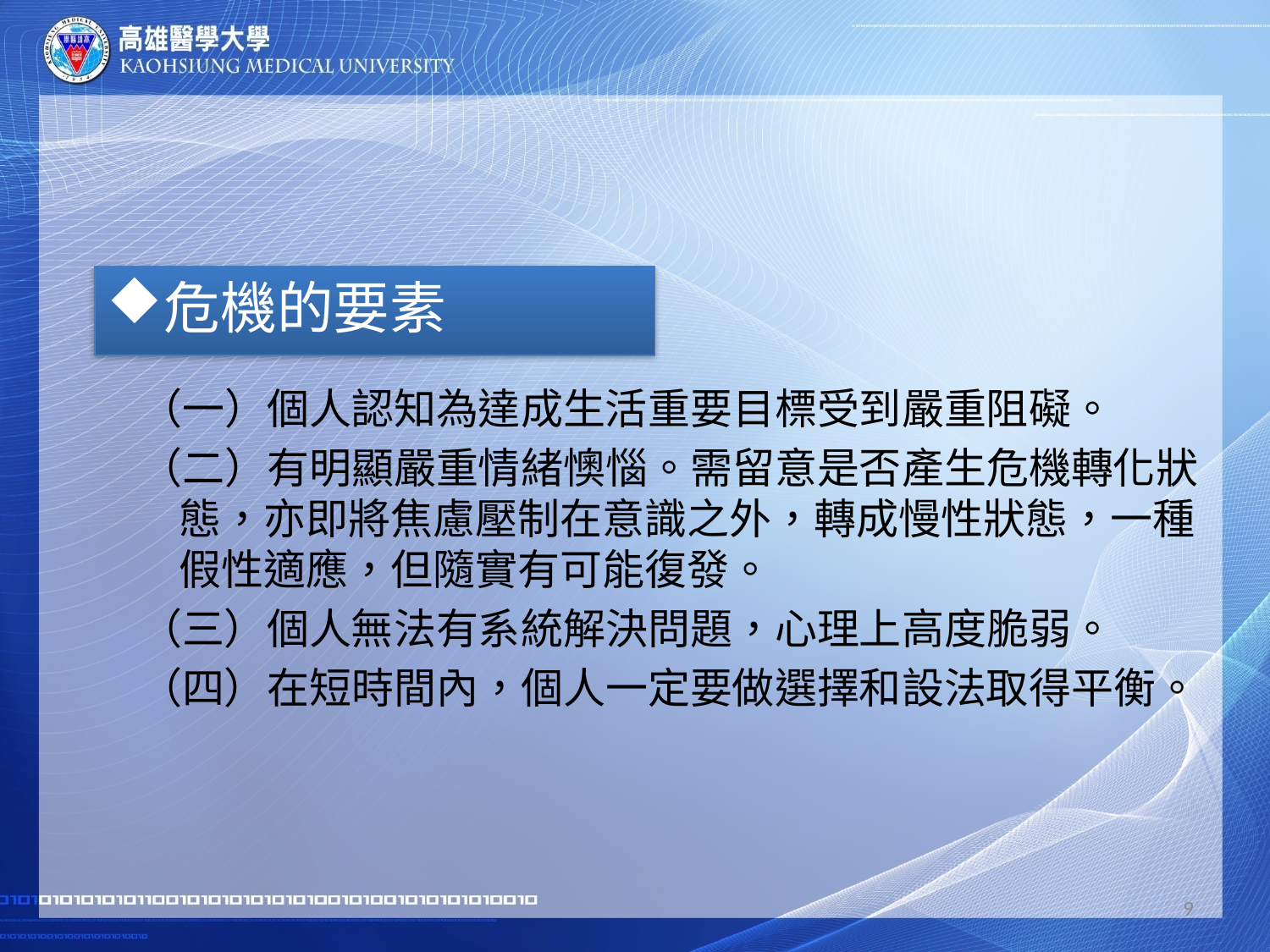

#

（一）個人認知為達成生活重要目標受到嚴重阻礙。
（二）有明顯嚴重情緒懊惱。需留意是否產生危機轉化狀態，亦即將焦慮壓制在意識之外，轉成慢性狀態，一種假性適應，但隨實有可能復發。
（三）個人無法有系統解決問題，心理上高度脆弱。
（四）在短時間內，個人一定要做選擇和設法取得平衡。
危機的要素
9